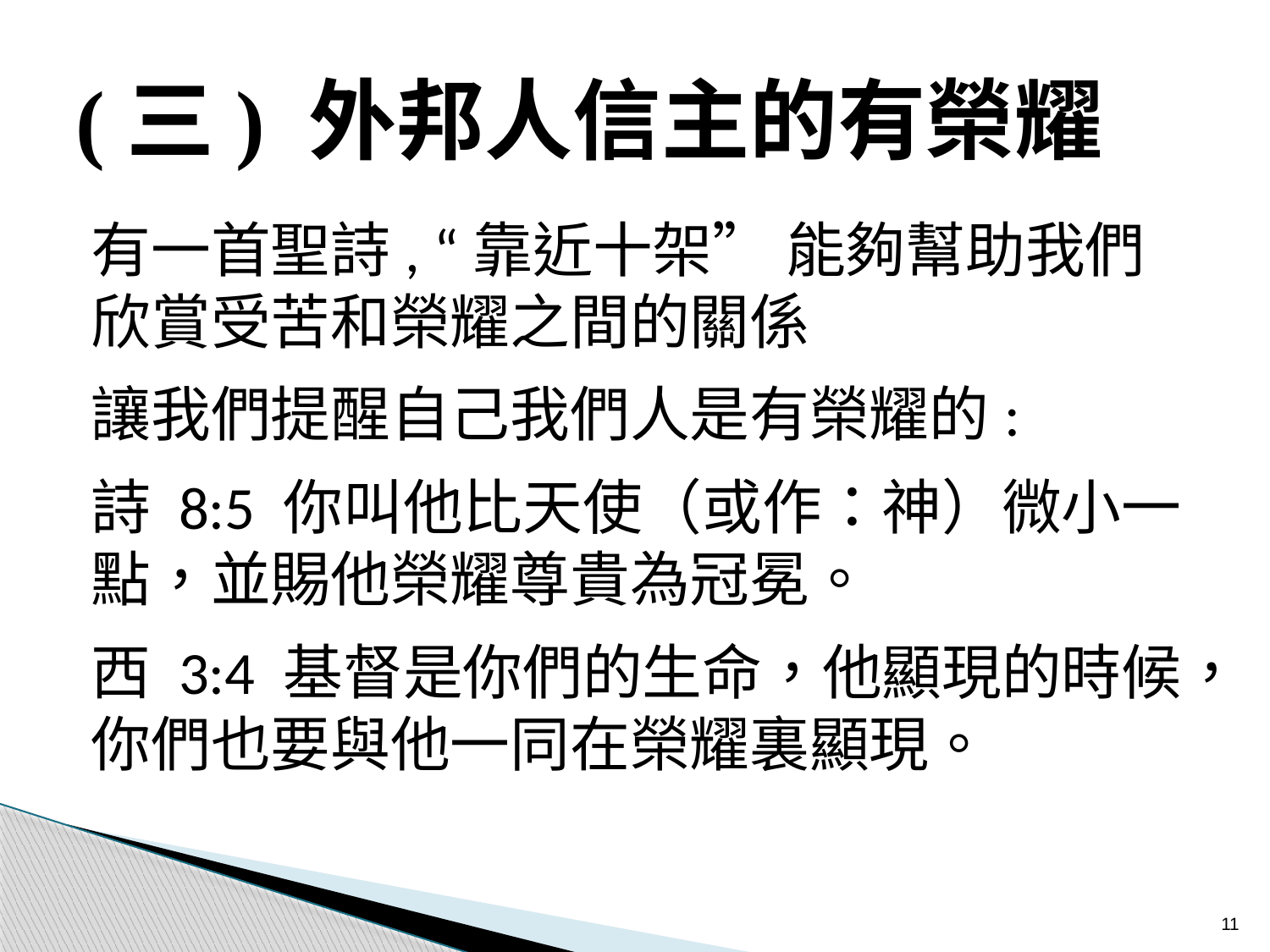

# (三) 外邦人信主的有榮耀
有一首聖詩, “靠近十架” 能夠幫助我們欣賞受苦和榮耀之間的關係
讓我們提醒自己我們人是有榮耀的:
詩 8:5 你叫他比天使（或作：神）微小一點，並賜他榮耀尊貴為冠冕。
西 3:4 基督是你們的生命，他顯現的時候，你們也要與他一同在榮耀裏顯現。

11